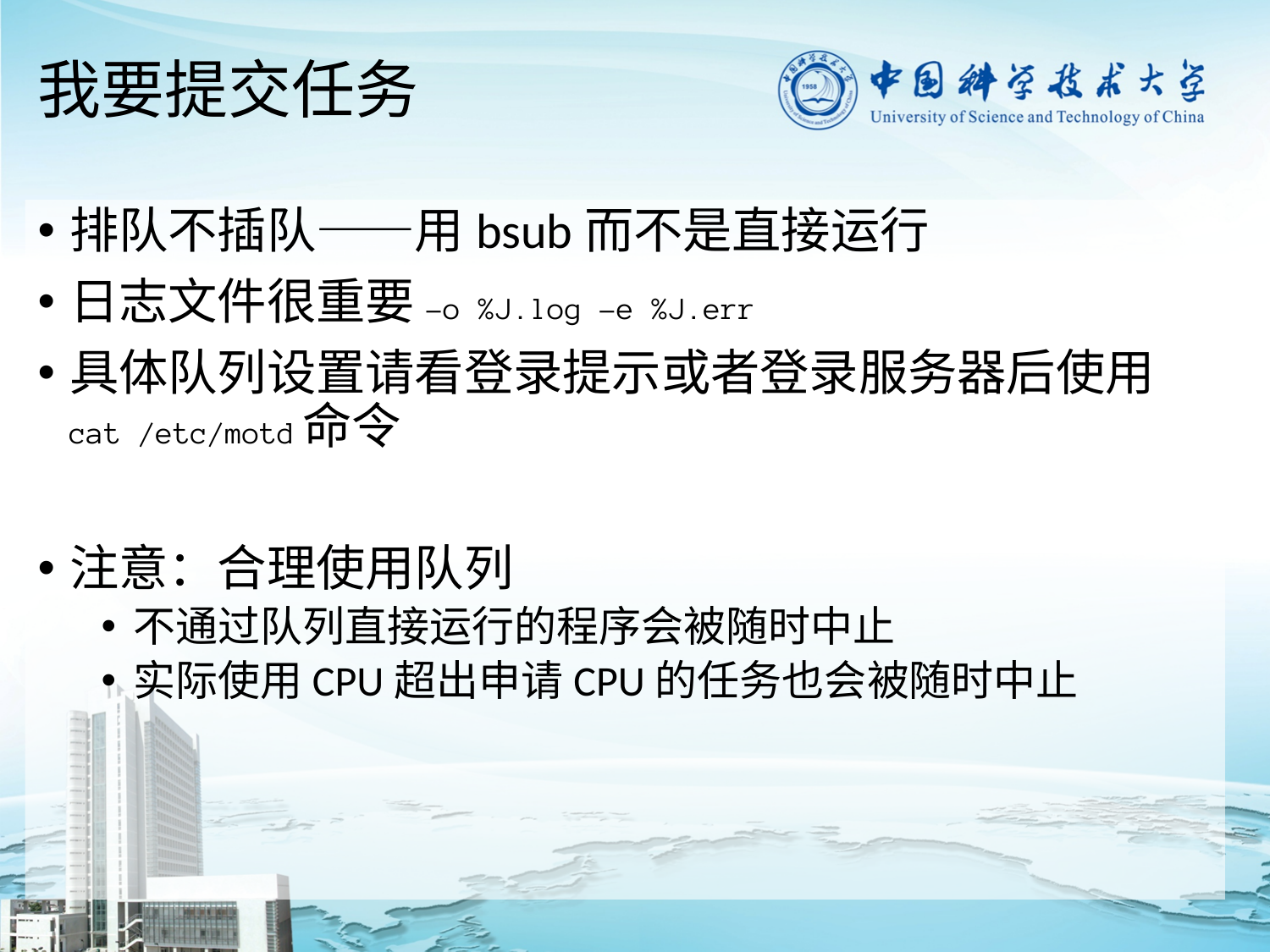

# 我要提交任务
排队不插队——用bsub而不是直接运行
日志文件很重要-o %J.log -e %J.err
具体队列设置请看登录提示或者登录服务器后使用cat /etc/motd命令

注意：合理使用队列
不通过队列直接运行的程序会被随时中止
实际使用CPU超出申请CPU的任务也会被随时中止